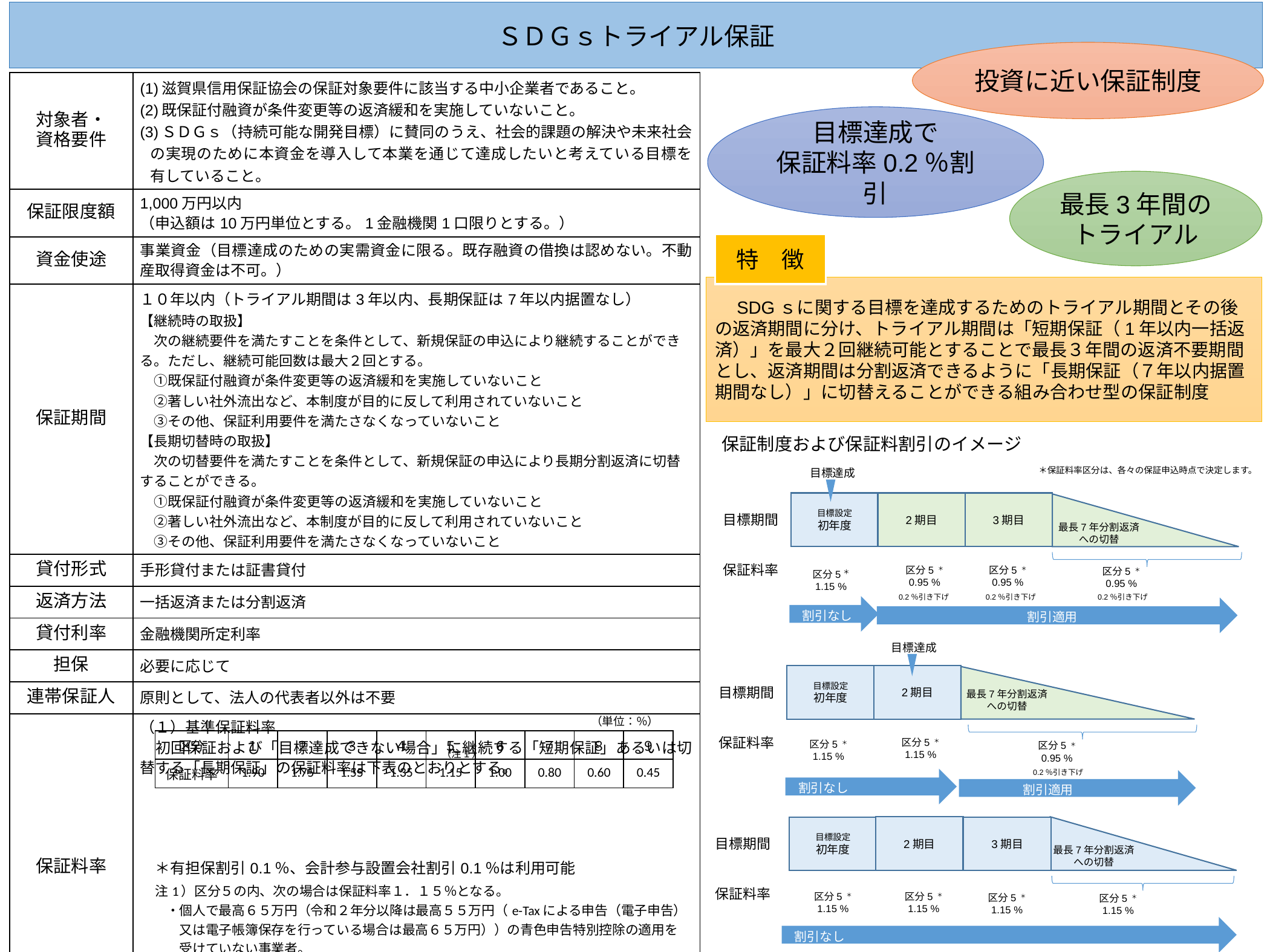

ＳＤＧｓトライアル保証
投資に近い保証制度
| 対象者・ 資格要件 | (1)滋賀県信用保証協会の保証対象要件に該当する中小企業者であること。 (2)既保証付融資が条件変更等の返済緩和を実施していないこと。 (3)ＳＤＧｓ（持続可能な開発目標）に賛同のうえ、社会的課題の解決や未来社会の実現のために本資金を導入して本業を通じて達成したいと考えている目標を有していること。 |
| --- | --- |
| 保証限度額 | 1,000万円以内 （申込額は10万円単位とする。1金融機関1口限りとする。） |
| 資金使途 | 事業資金（目標達成のための実需資金に限る。既存融資の借換は認めない。不動産取得資金は不可。） |
| 保証期間 | １０年以内（トライアル期間は3年以内、長期保証は7年以内据置なし） 【継続時の取扱】 　次の継続要件を満たすことを条件として、新規保証の申込により継続することができる。ただし、継続可能回数は最大２回とする。 　①既保証付融資が条件変更等の返済緩和を実施していないこと 　②著しい社外流出など、本制度が目的に反して利用されていないこと 　③その他、保証利用要件を満たさなくなっていないこと 【長期切替時の取扱】 　次の切替要件を満たすことを条件として、新規保証の申込により長期分割返済に切替することができる。 　①既保証付融資が条件変更等の返済緩和を実施していないこと 　②著しい社外流出など、本制度が目的に反して利用されていないこと 　③その他、保証利用要件を満たさなくなっていないこと |
| 貸付形式 | 手形貸付または証書貸付 |
| 返済方法 | 一括返済または分割返済 |
| 貸付利率 | 金融機関所定利率 |
| 担保 | 必要に応じて |
| 連帯保証人 | 原則として、法人の代表者以外は不要 |
| 保証料率 | （１）基準保証料率 　初回保証および「目標達成できない場合」に継続する「短期保証」あるいは切替する「長期保証」の保証料率は下表のとおりとする。 　＊有担保割引0.1％、会計参与設置会社割引0.1％は利用可能 　注1）区分５の内、次の場合は保証料率１．１５％となる。 　　・個人で最高６５万円（令和２年分以降は最高５５万円（e-Taxによる申告（電子申告） 　　　又は電子帳簿保存を行っている場合は最高６５万円））の青色申告特別控除の適用を 　　　受けていない事業者。 （２）保証料割引 　「目標達成できた場合」に継続する「短期保証」あるいは切替する「長期保証」の保証料率は、基準保証料率から0.2％の保証料割引を適用する。 |
目標達成で
保証料率0.2％割引
最長3年間の
トライアル
特　徴
　SDGｓに関する目標を達成するためのトライアル期間とその後の返済期間に分け、トライアル期間は「短期保証（1年以内一括返済）」を最大２回継続可能とすることで最長３年間の返済不要期間とし、返済期間は分割返済できるように「長期保証（７年以内据置期間なし）」に切替えることができる組み合わせ型の保証制度
保証制度および保証料割引のイメージ
目標達成
目標設定
初年度
2期目
3期目
目標期間
保証料率
区分5 ＊
0.95 %
区分5 ＊
0.95 %
区分5＊
1.15 %
0.2％引き下げ
0.2％引き下げ

割引なし
割引適用

最長7年分割返済
への切替
区分5 ＊
0.95 %
0.2％引き下げ
＊保証料率区分は、各々の保証申込時点で決定します。

目標達成
目標設定
初年度
2期目
目標期間
保証料率
区分5 ＊
1.15 %
区分5 ＊
1.15 %

割引なし
割引適用

最長7年分割返済
への切替
区分5 ＊
0.95 %
0.2％引き下げ
（単位：％）
| 区分 | １ | ２ | ３ | ４ | ５ | ６ | ７ | ８ | ９ |
| --- | --- | --- | --- | --- | --- | --- | --- | --- | --- |
| 保証料率 | 1.90 | 1.75 | 1.55 | 1.35 | 1.15 | 1.00 | 0.80 | 0.60 | 0.45 |
（注1）

目標設定
初年度
目標期間
保証料率
区分5 ＊
1.15 %
区分5 ＊
1.15 %

割引なし
最長7年分割返済
への切替
2期目
3期目
区分5 ＊
1.15 %
区分5 ＊
1.15 %